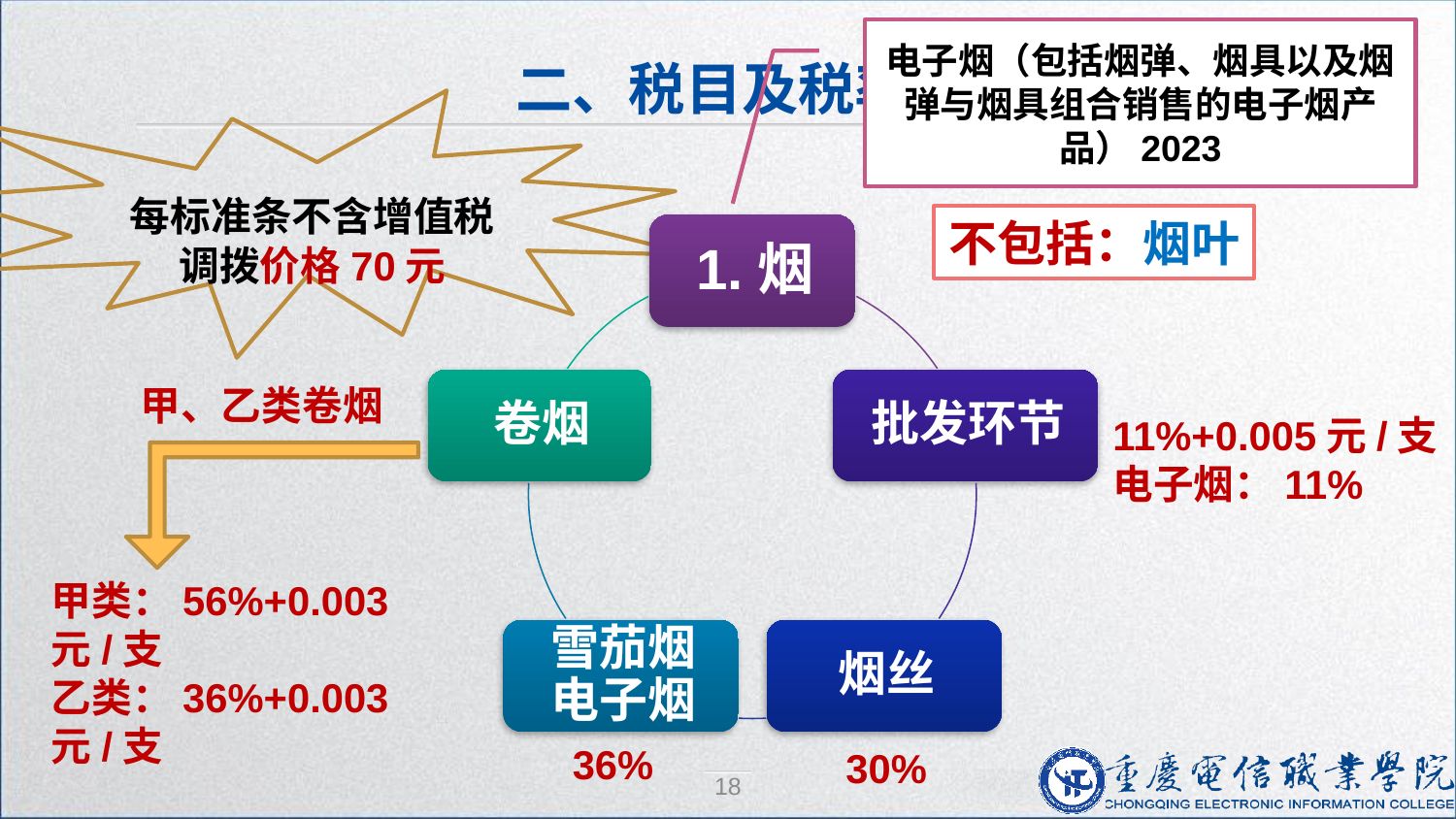

电子烟（包括烟弹、烟具以及烟弹与烟具组合销售的电子烟产品）2023
二、税目及税率

每标准条不含增值税调拨价格70元
不包括：烟叶
1.烟
批发环节
烟丝
雪茄烟
电子烟
卷烟
甲、乙类卷烟
11%+0.005元/支
电子烟：11%

甲类：56%+0.003元/支
乙类：36%+0.003元/支
36%
30%
18